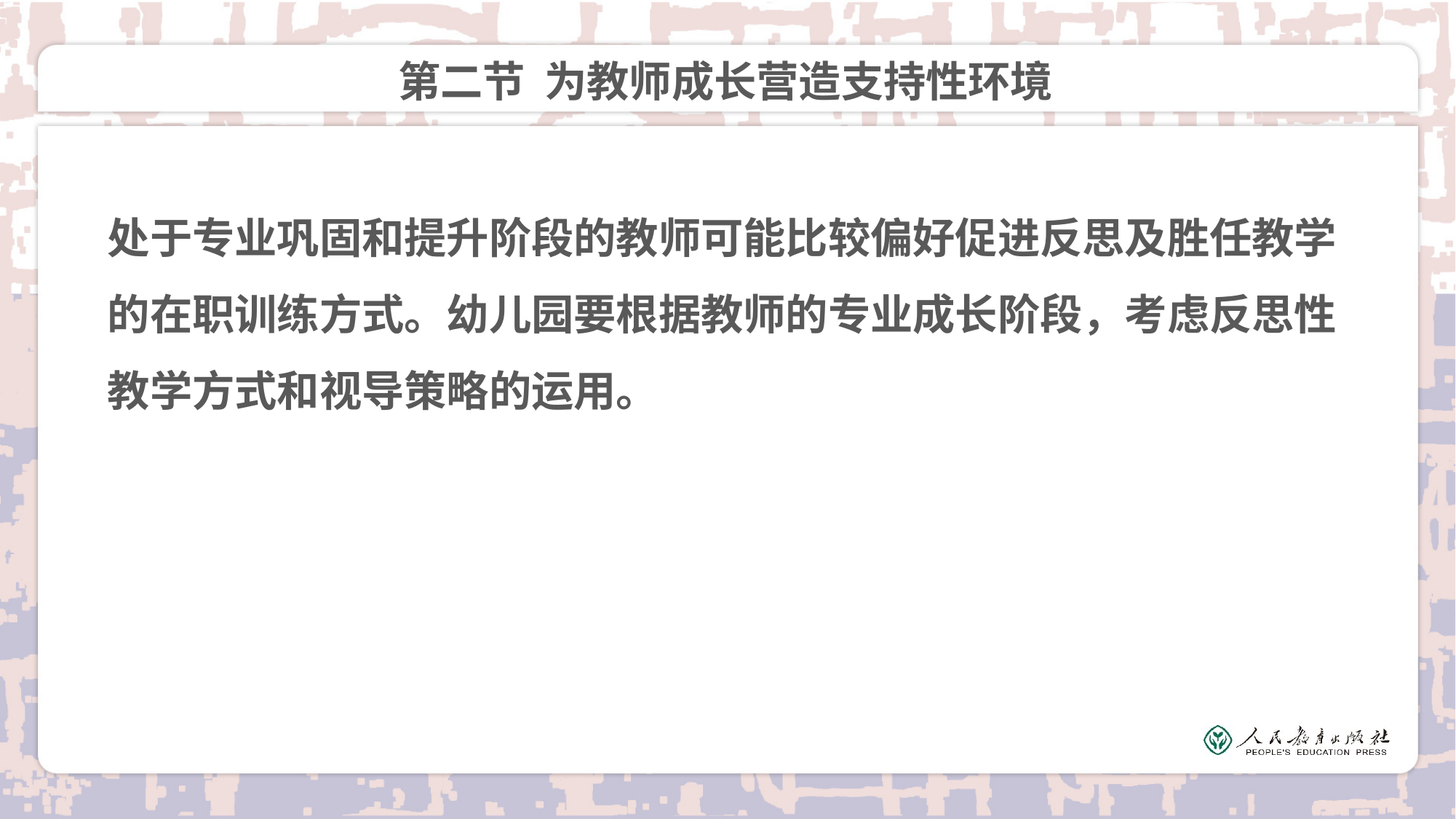

# 第二节  为教师成长营造支持性环境
处于专业巩固和提升阶段的教师可能比较偏好促进反思及胜任教学的在职训练方式。幼儿园要根据教师的专业成长阶段，考虑反思性教学方式和视导策略的运用。